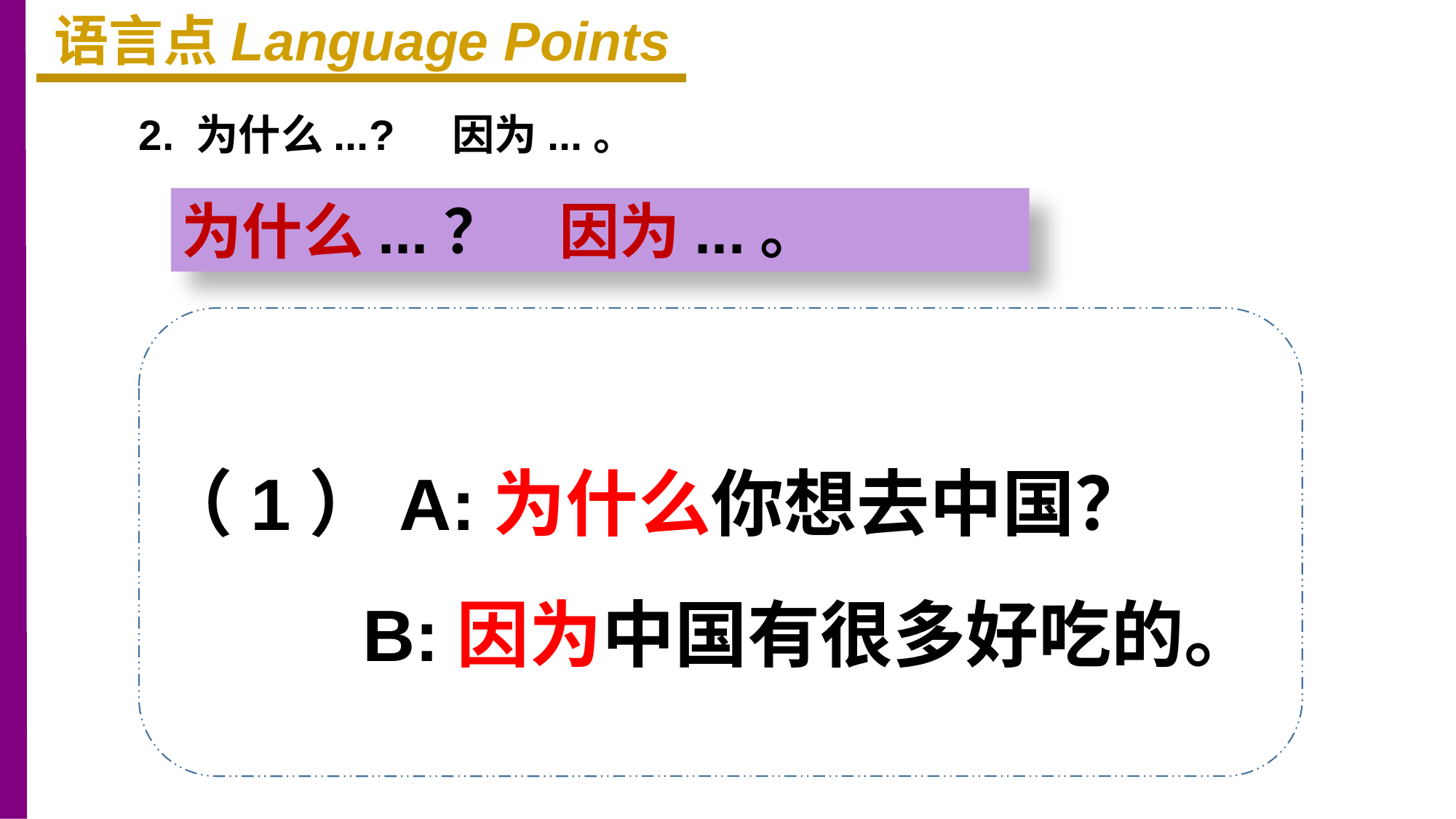

语言点Language Points
2. 为什么...?    因为...。
为什么...？    因为...。

（1）A:为什么你想去中国？
          B:因为中国有很多好吃的。